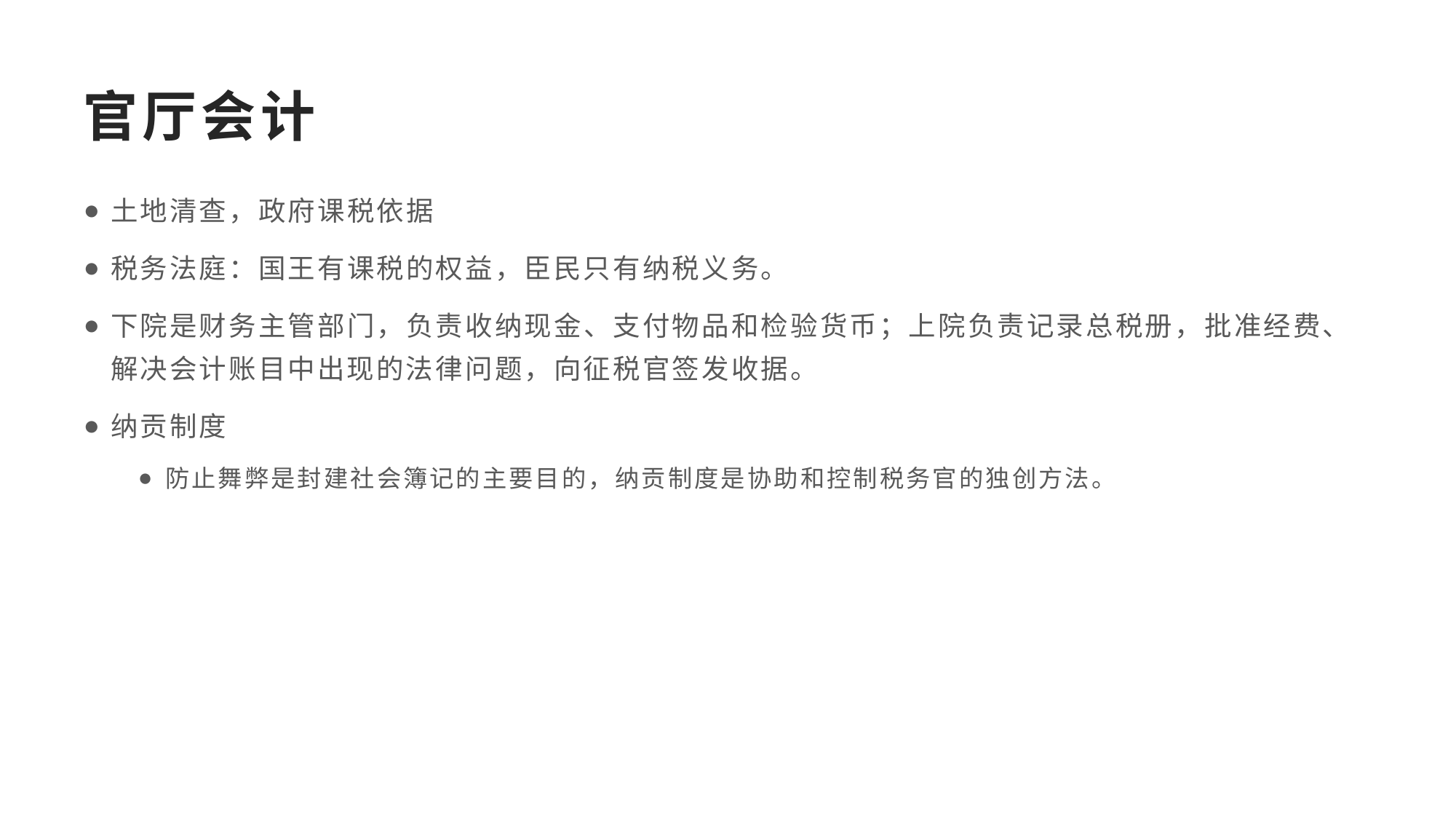

# 官厅会计
土地清查，政府课税依据
税务法庭：国王有课税的权益，臣民只有纳税义务。
下院是财务主管部门，负责收纳现金、支付物品和检验货币；上院负责记录总税册，批准经费、解决会计账目中出现的法律问题，向征税官签发收据。
纳贡制度
防止舞弊是封建社会簿记的主要目的，纳贡制度是协助和控制税务官的独创方法。